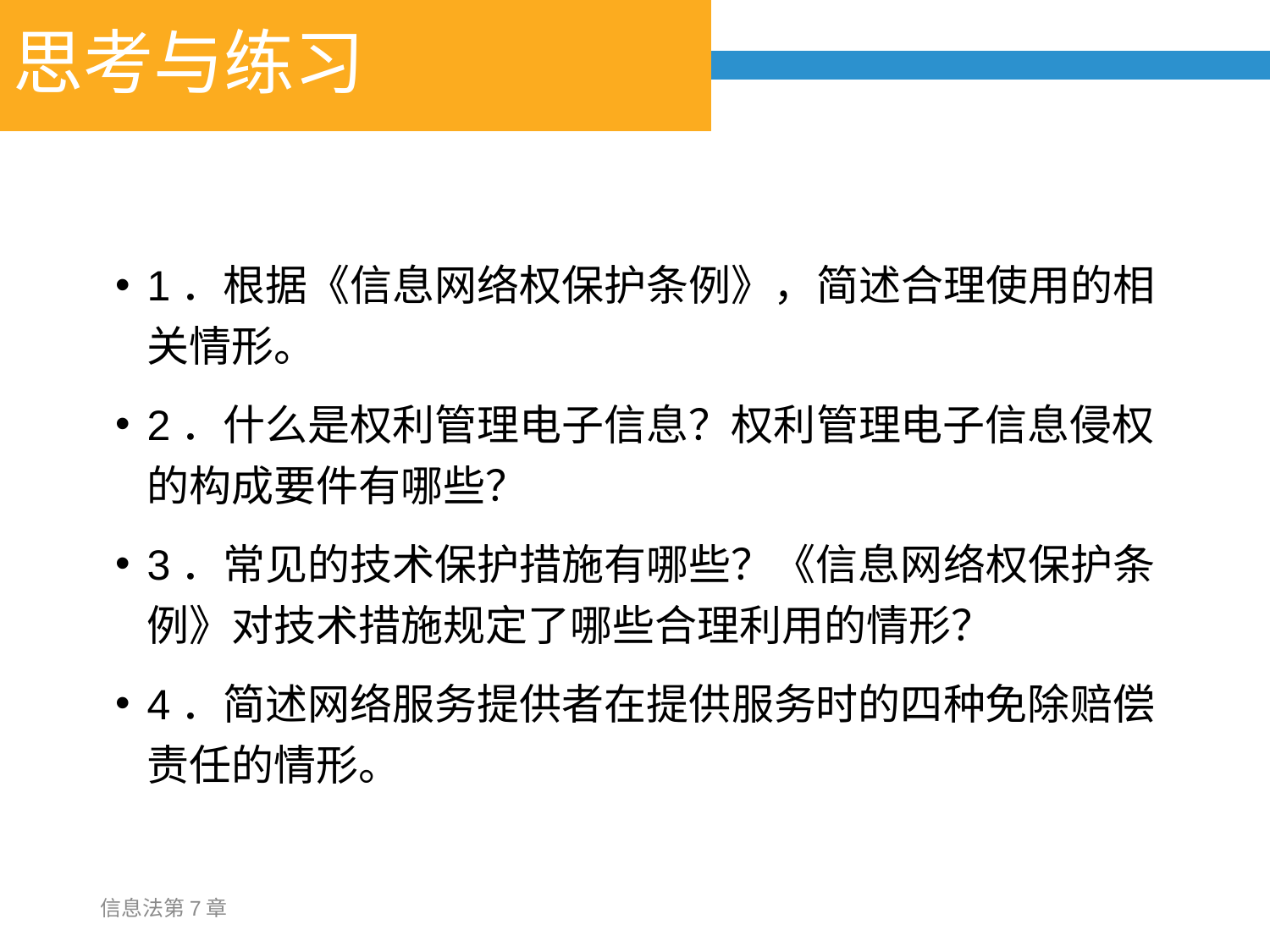

# 思考与练习
1．根据《信息网络权保护条例》，简述合理使用的相关情形。
2．什么是权利管理电子信息？权利管理电子信息侵权的构成要件有哪些？
3．常见的技术保护措施有哪些？《信息网络权保护条例》对技术措施规定了哪些合理利用的情形？
4．简述网络服务提供者在提供服务时的四种免除赔偿责任的情形。

信息法第7章